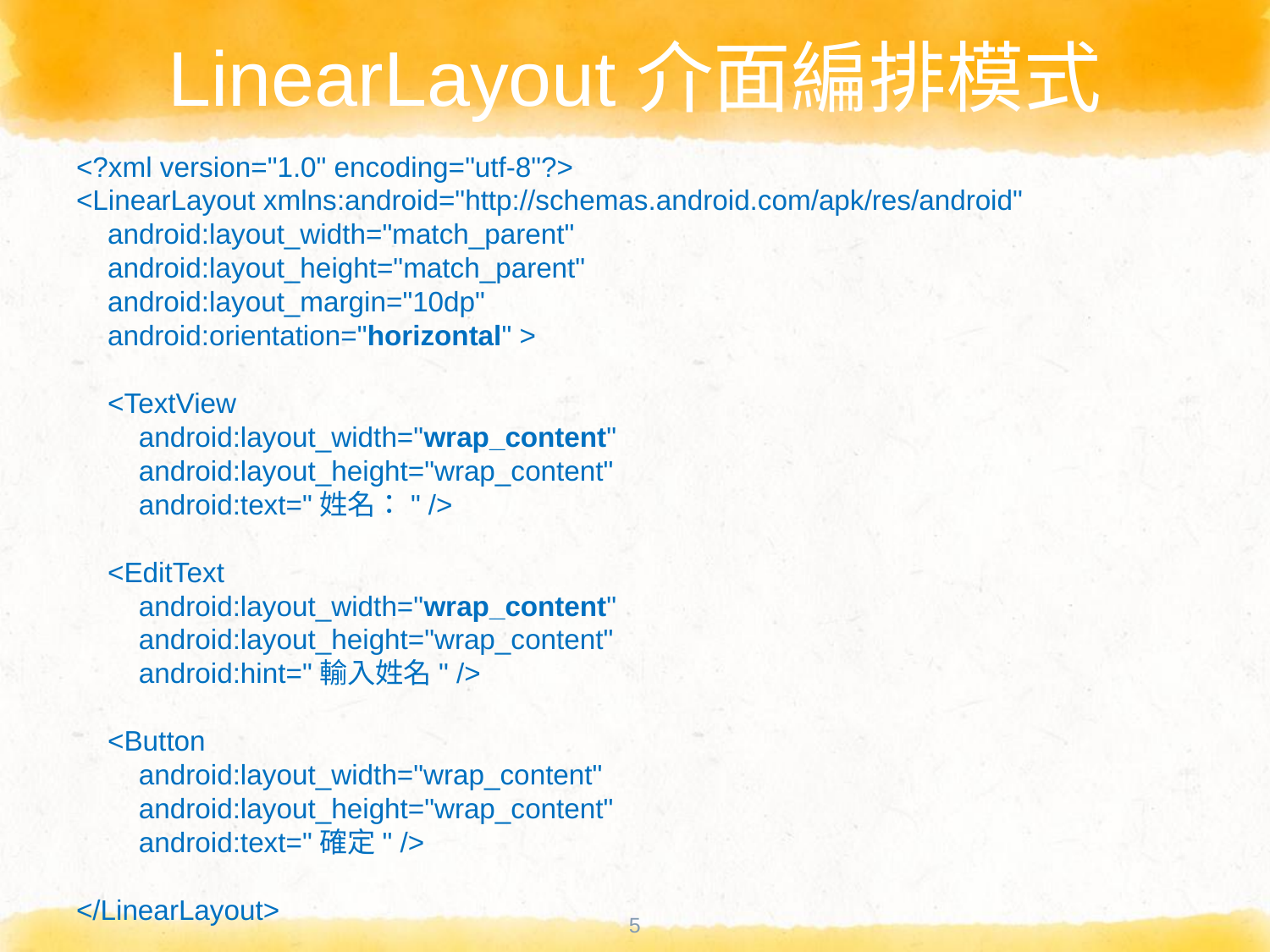

# LinearLayout介面編排模式
<?xml version="1.0" encoding="utf-8"?>
<LinearLayout xmlns:android="http://schemas.android.com/apk/res/android"
    android:layout_width="match_parent"
    android:layout_height="match_parent"
    android:layout_margin="10dp"
    android:orientation="horizontal" >

    <TextView
        android:layout_width="wrap_content"
        android:layout_height="wrap_content"
        android:text="姓名：" />

    <EditText
        android:layout_width="wrap_content"
        android:layout_height="wrap_content"
        android:hint="輸入姓名" />

    <Button
        android:layout_width="wrap_content"
        android:layout_height="wrap_content"
        android:text="確定" />

</LinearLayout>
5